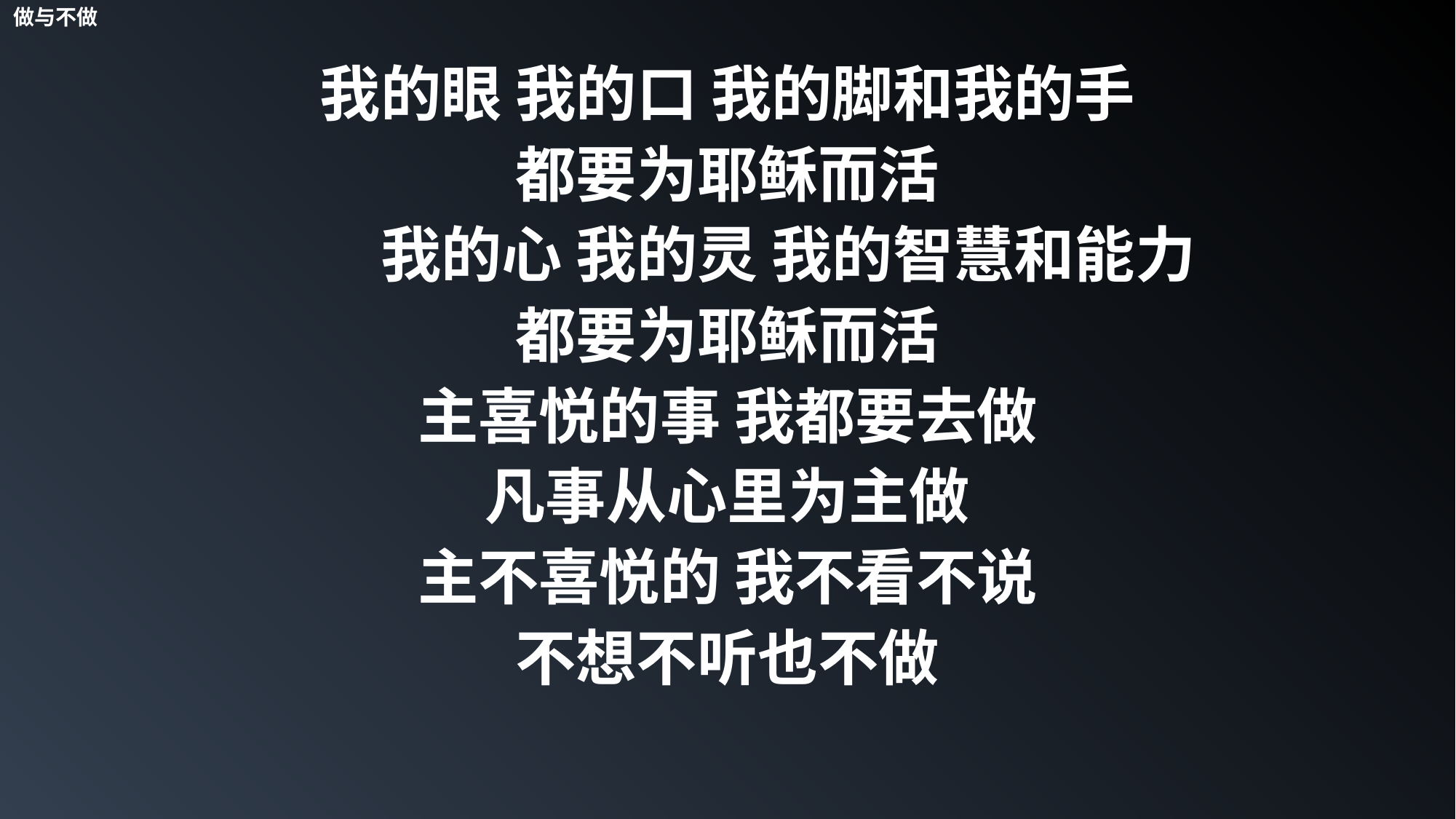

做与不做
我的眼 我的口 我的脚和我的手
都要为耶稣而活
　　我的心 我的灵 我的智慧和能力
都要为耶稣而活
主喜悦的事 我都要去做
凡事从心里为主做
主不喜悦的 我不看不说
不想不听也不做